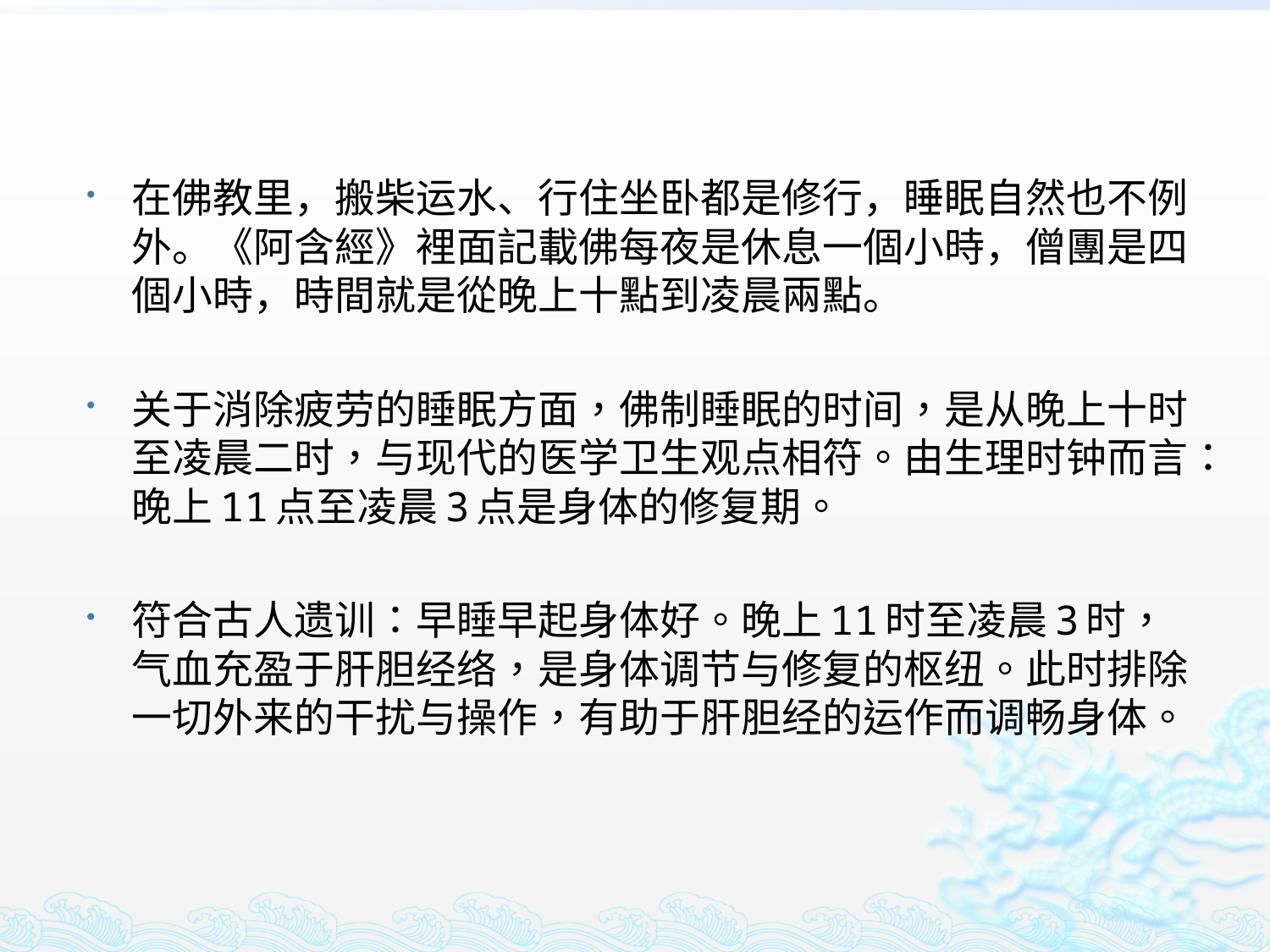

在佛教里，搬柴运水、行住坐卧都是修行，睡眠自然也不例外。《阿含經》裡面記載佛每夜是休息一個小時，僧團是四個小時，時間就是從晚上十點到凌晨兩點。

关于消除疲劳的睡眠方面，佛制睡眠的时间，是从晚上十时至凌晨二时，与现代的医学卫生观点相符。由生理时钟而言：晚上11点至凌晨3点是身体的修复期。

符合古人遗训：早睡早起身体好。晚上11时至凌晨3时，气血充盈于肝胆经络，是身体调节与修复的枢纽。此时排除一切外来的干扰与操作，有助于肝胆经的运作而调畅身体。